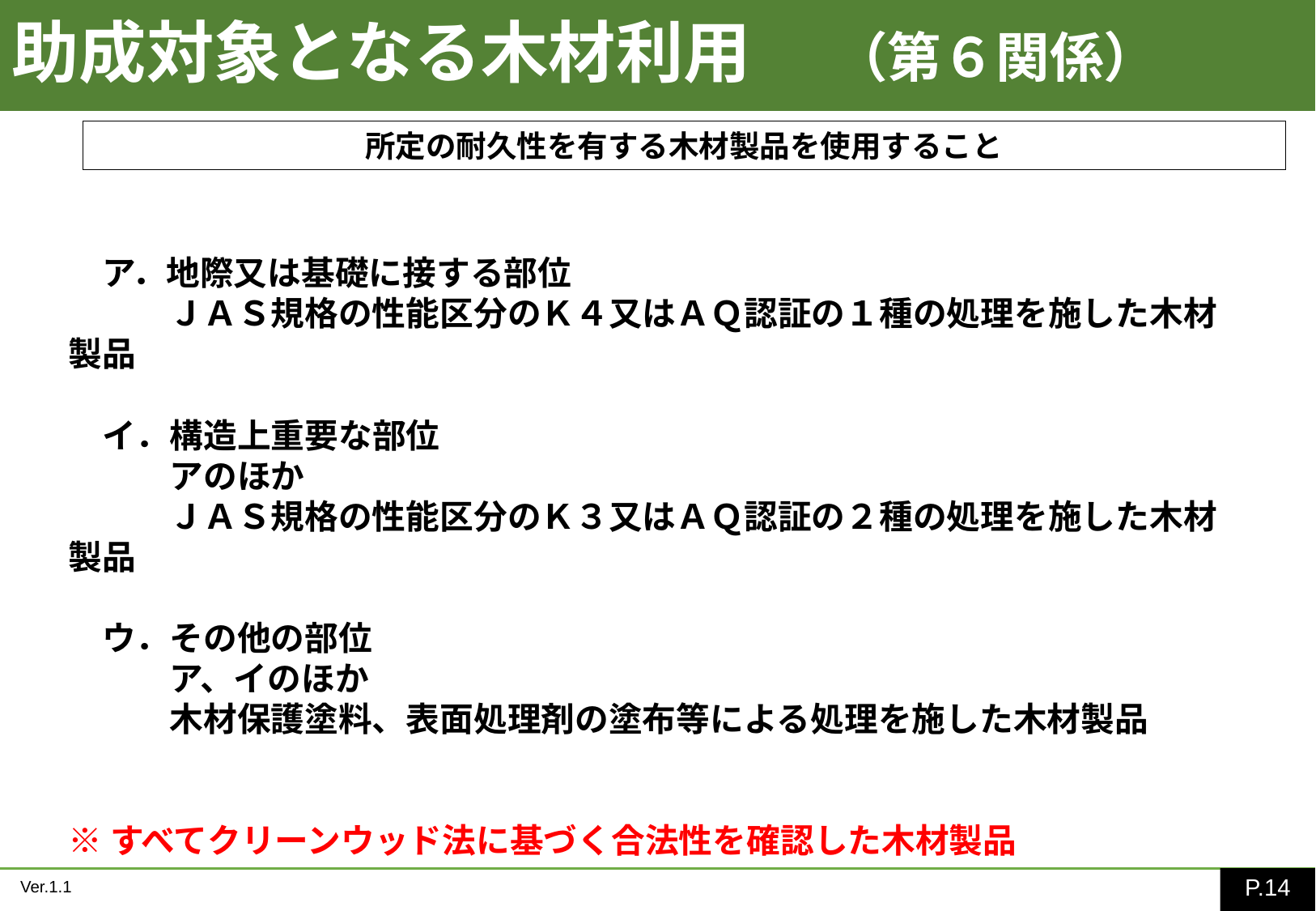

助成対象となる木材利用 　（第６関係）

所定の耐久性を有する木材製品を使用すること
　ア．地際又は基礎に接する部位
　　　ＪＡＳ規格の性能区分のＫ４又はＡＱ認証の１種の処理を施した木材製品

　イ．構造上重要な部位
　　　アのほか
　　　ＪＡＳ規格の性能区分のＫ３又はＡＱ認証の２種の処理を施した木材製品

　ウ．その他の部位
　　　ア、イのほか
　　　木材保護塗料、表面処理剤の塗布等による処理を施した木材製品

※すべてクリーンウッド法に基づく合法性を確認した木材製品